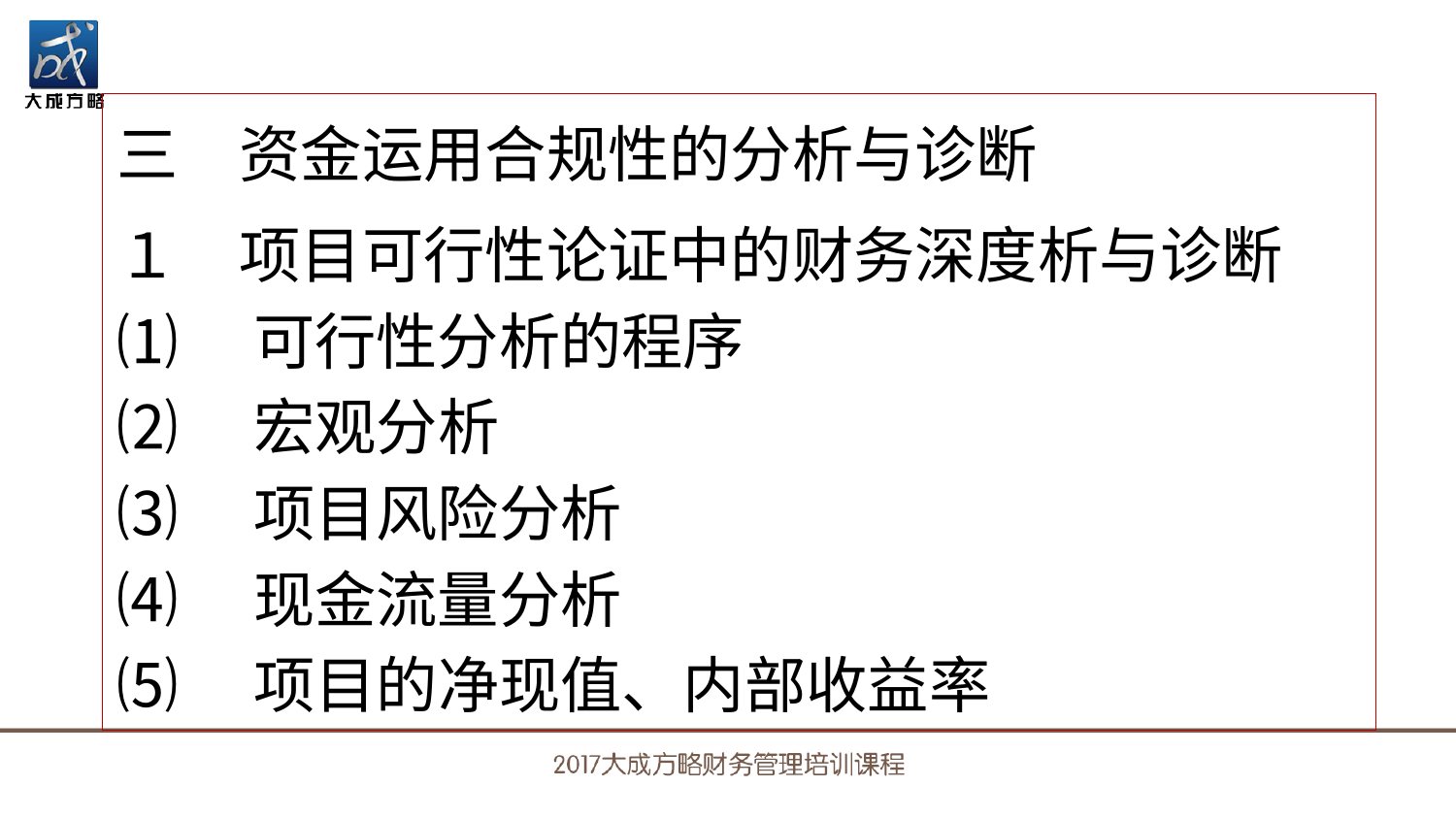

三　资金运用合规性的分析与诊断
１　项目可行性论证中的财务深度析与诊断
⑴　可行性分析的程序
⑵　宏观分析
⑶　项目风险分析
⑷　现金流量分析
⑸　项目的净现值、内部收益率